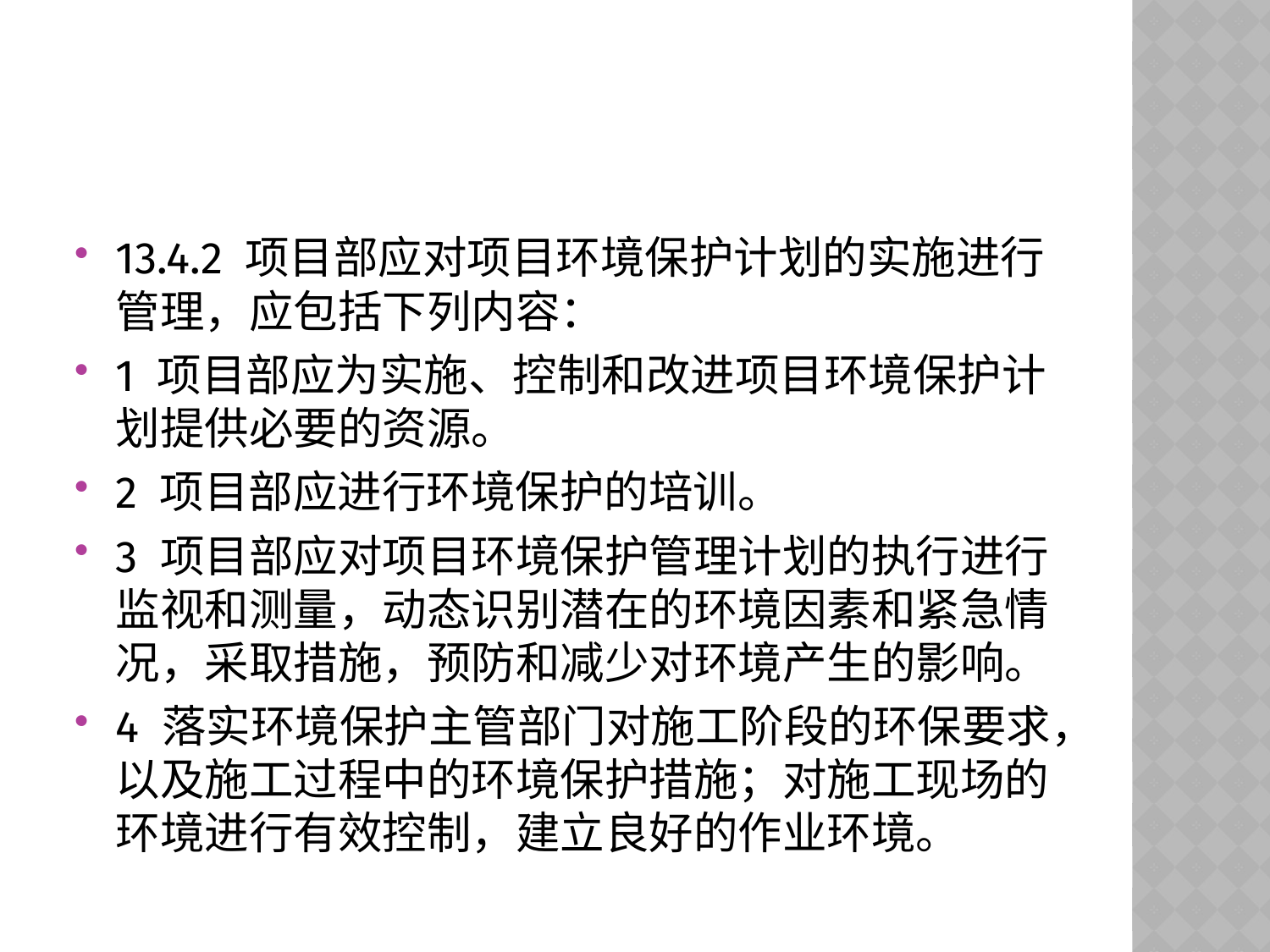

#
13.4.2 项目部应对项目环境保护计划的实施进行管理，应包括下列内容：
1 项目部应为实施、控制和改进项目环境保护计划提供必要的资源。
2 项目部应进行环境保护的培训。
3 项目部应对项目环境保护管理计划的执行进行监视和测量，动态识别潜在的环境因素和紧急情况，采取措施，预防和减少对环境产生的影响。
4 落实环境保护主管部门对施工阶段的环保要求，以及施工过程中的环境保护措施；对施工现场的环境进行有效控制，建立良好的作业环境。